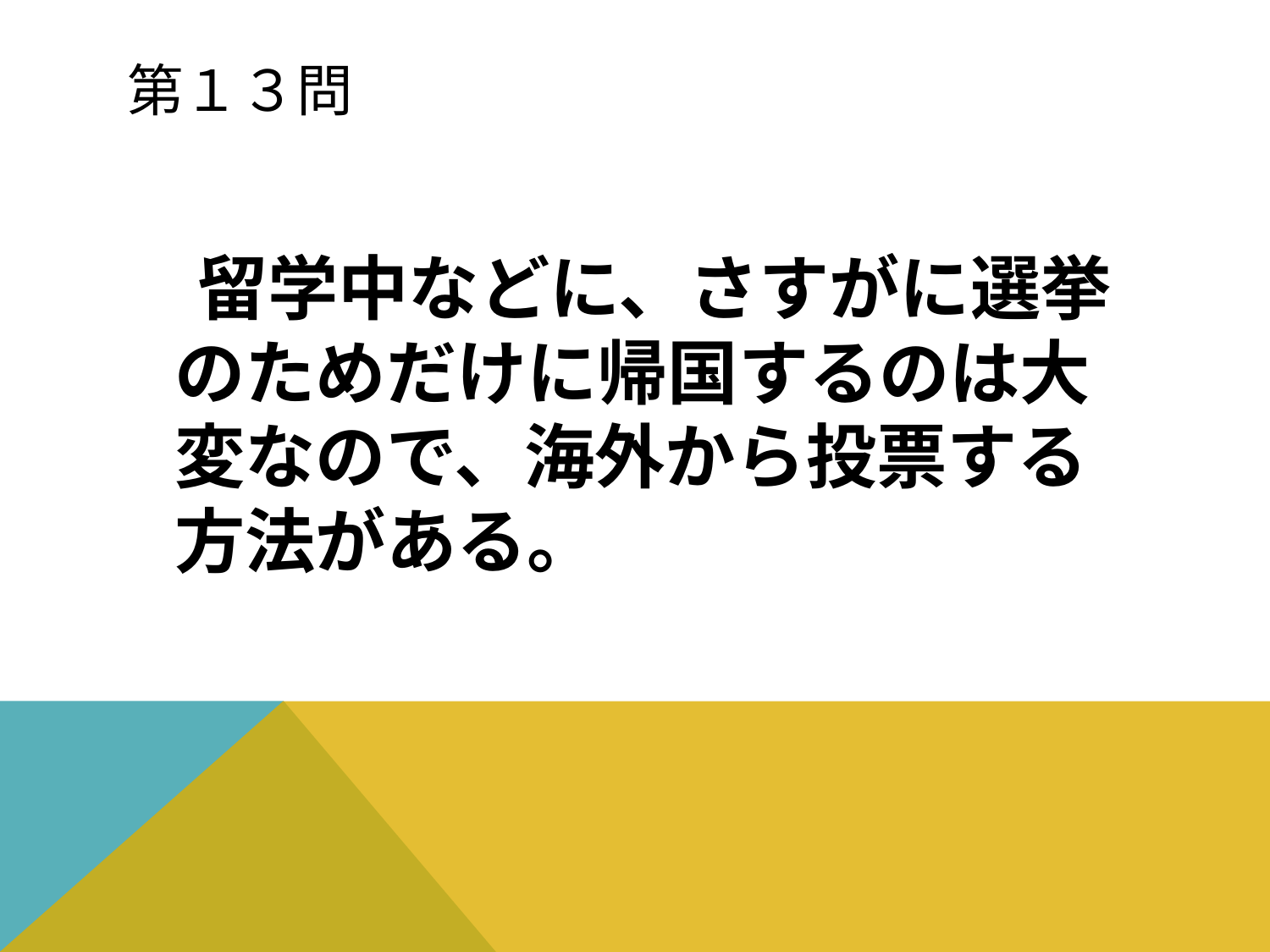

# 第１３問
　留学中などに、さすがに選挙のためだけに帰国するのは大変なので、海外から投票する方法がある。